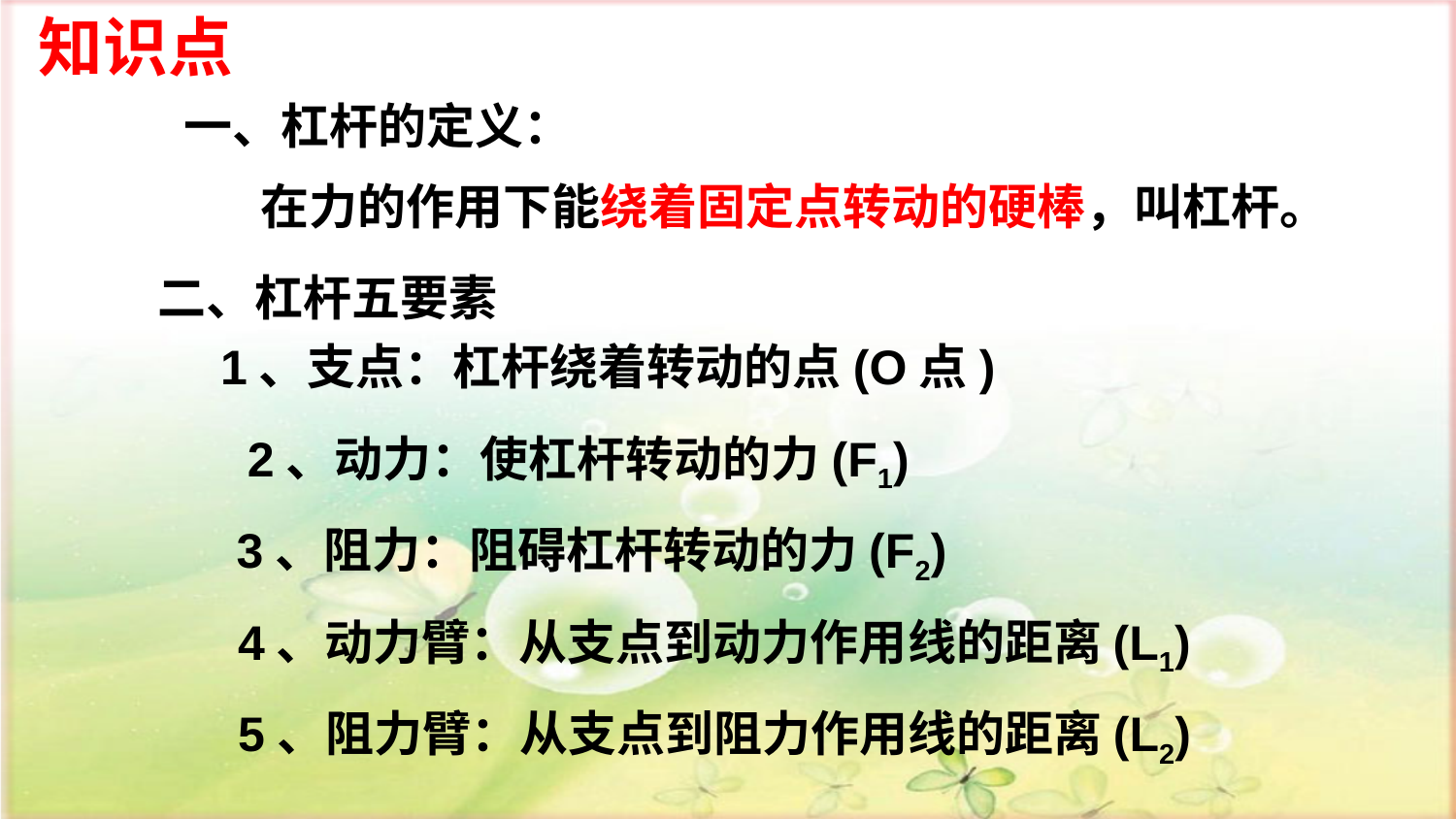

知识点
一、杠杆的定义：
在力的作用下能绕着固定点转动的硬棒，叫杠杆。
二、杠杆五要素
1、支点：杠杆绕着转动的点(O点)
2、动力：使杠杆转动的力(F1)
3、阻力：阻碍杠杆转动的力(F2)
4、动力臂：从支点到动力作用线的距离(L1)
5、阻力臂：从支点到阻力作用线的距离(L2)